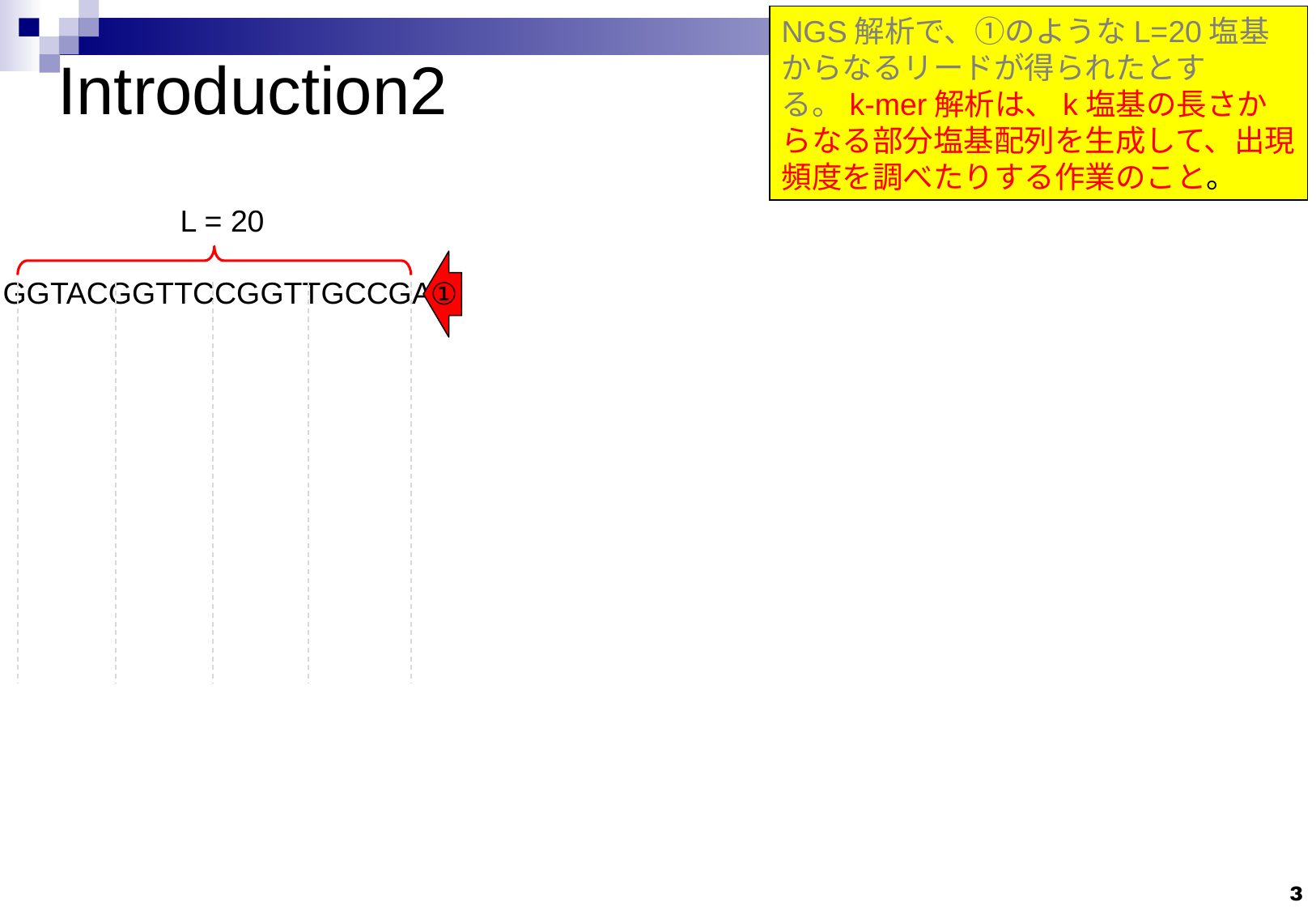

NGS解析で、①のようなL=20塩基からなるリードが得られたとする。k-mer解析は、k塩基の長さからなる部分塩基配列を生成して、出現頻度を調べたりする作業のこと。
# Introduction2

L = 20
①

GGTACGGTTCCGGTTGCCGA
3